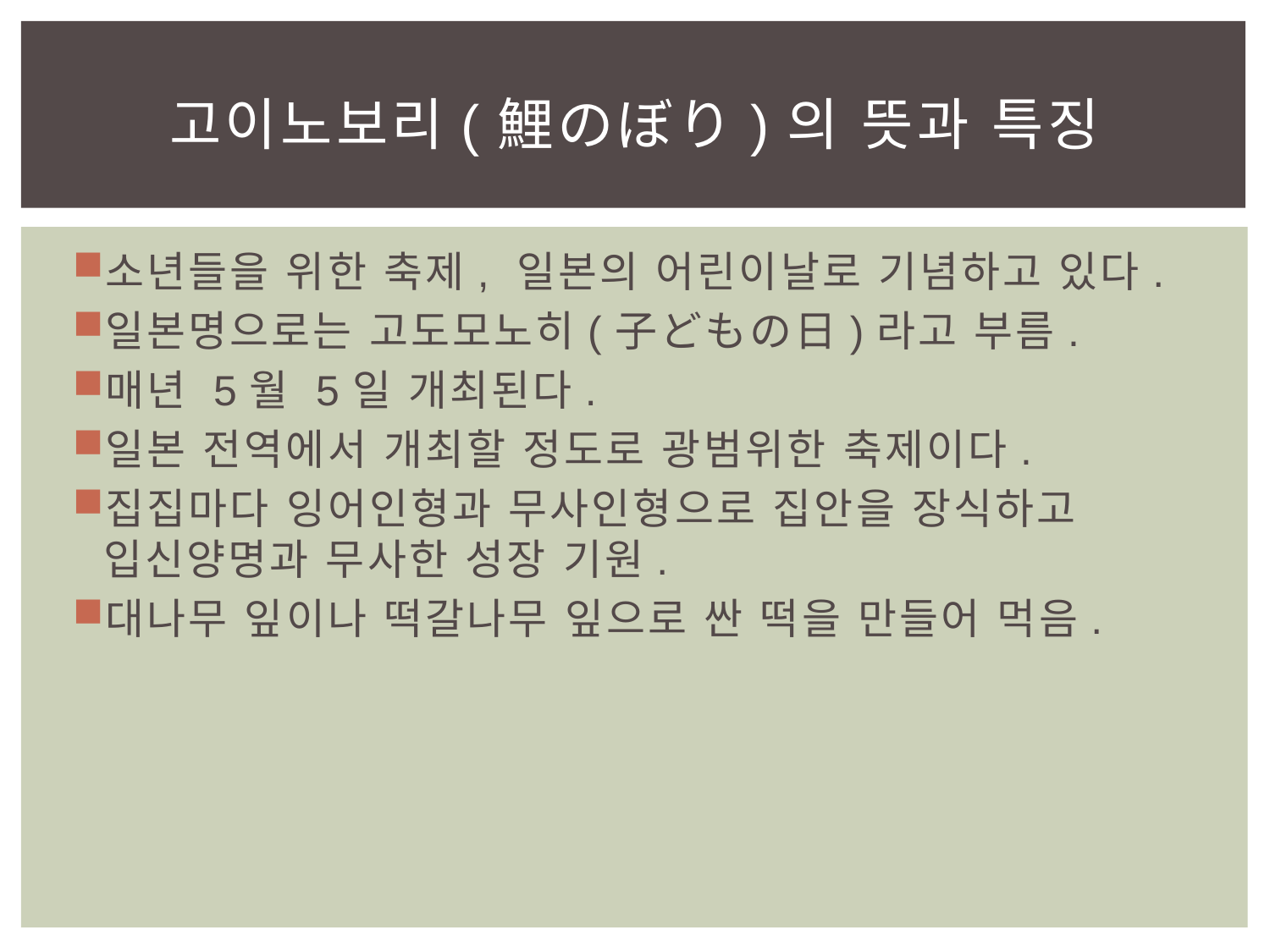

# 고이노보리(鯉のぼり)의 뜻과 특징
소년들을 위한 축제, 일본의 어린이날로 기념하고 있다.
일본명으로는 고도모노히(子どもの日)라고 부름.
매년 5월 5일 개최된다.
일본 전역에서 개최할 정도로 광범위한 축제이다.
집집마다 잉어인형과 무사인형으로 집안을 장식하고 입신양명과 무사한 성장 기원.
대나무 잎이나 떡갈나무 잎으로 싼 떡을 만들어 먹음.